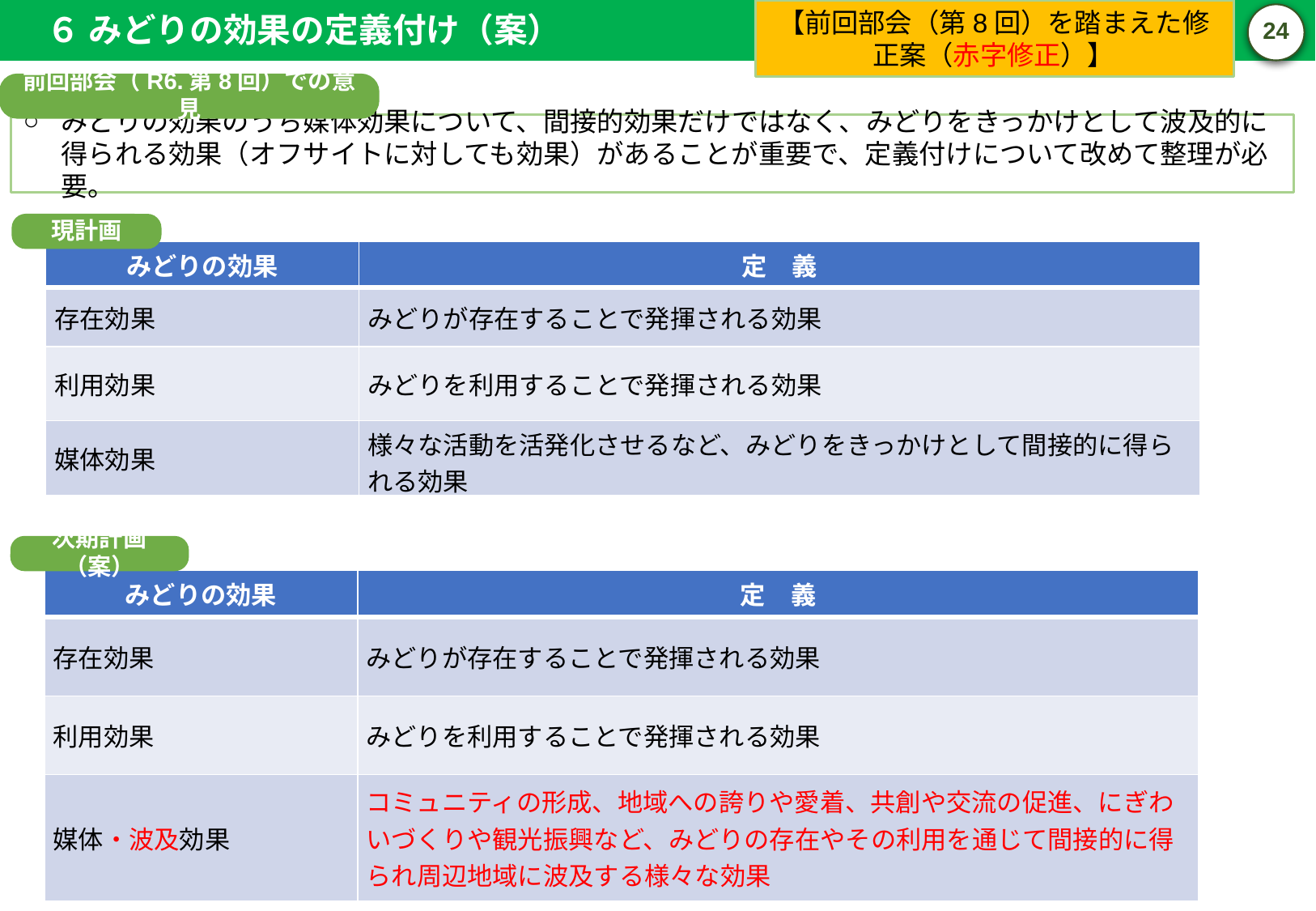

【前回部会（第8回）を踏まえた修正案（赤字修正）】
　６ みどりの効果の定義付け（案）
24
前回部会（R6.第8回）での意見
みどりの効果のうち媒体効果について、間接的効果だけではなく、みどりをきっかけとして波及的に得られる効果（オフサイトに対しても効果）があることが重要で、定義付けについて改めて整理が必要。
現計画
| みどりの効果 | 定　義 |
| --- | --- |
| 存在効果 | みどりが存在することで発揮される効果 |
| 利用効果 | みどりを利用することで発揮される効果 |
| 媒体効果 | 様々な活動を活発化させるなど、みどりをきっかけとして間接的に得られる効果 |
次期計画（案）
| みどりの効果 | 定　義 |
| --- | --- |
| 存在効果 | みどりが存在することで発揮される効果 |
| 利用効果 | みどりを利用することで発揮される効果 |
| 媒体・波及効果 | コミュニティの形成、地域への誇りや愛着、共創や交流の促進、にぎわいづくりや観光振興など、みどりの存在やその利用を通じて間接的に得られ周辺地域に波及する様々な効果 |